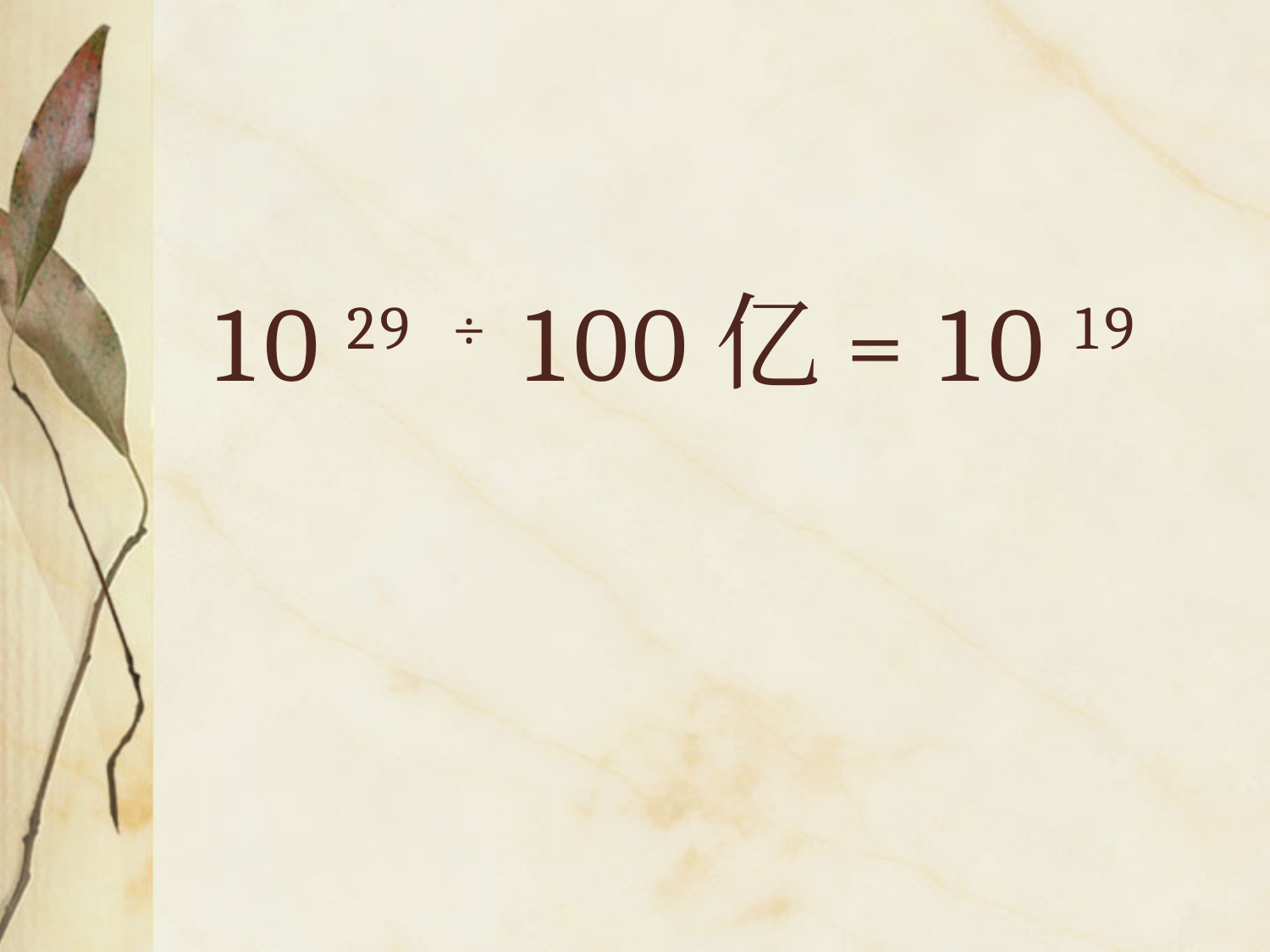

# 10 29   ÷  100亿= 10 19